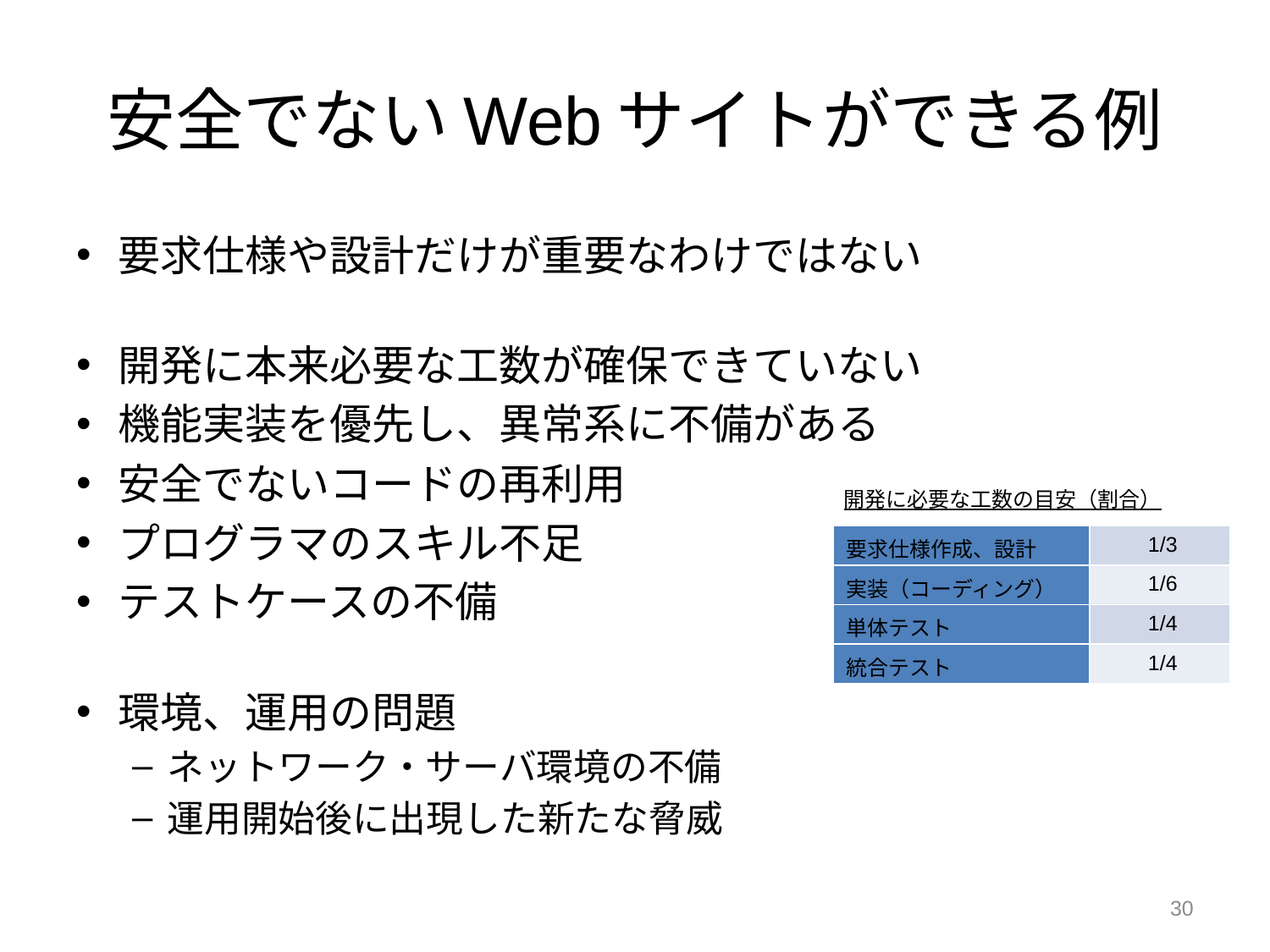

# 安全でないWebサイトができる例
要求仕様や設計だけが重要なわけではない
開発に本来必要な工数が確保できていない
機能実装を優先し、異常系に不備がある
安全でないコードの再利用
プログラマのスキル不足
テストケースの不備
環境、運用の問題
ネットワーク・サーバ環境の不備
運用開始後に出現した新たな脅威
開発に必要な工数の目安（割合）
| 要求仕様作成、設計 | 1/3 |
| --- | --- |
| 実装（コーディング） | 1/6 |
| 単体テスト | 1/4 |
| 統合テスト | 1/4 |
30